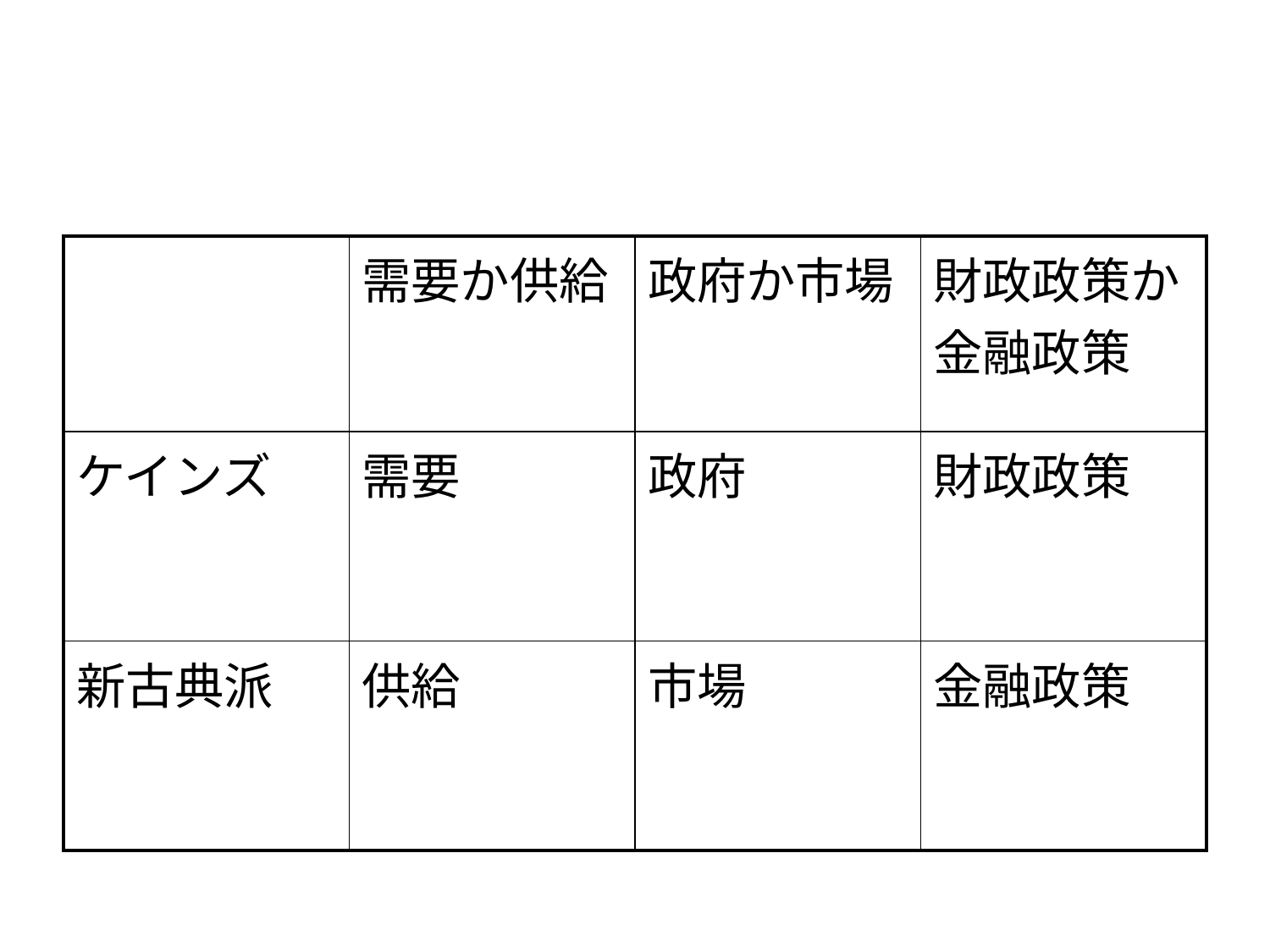

#
|  | 需要か供給 | 政府か市場 | 財政政策か金融政策 |
| --- | --- | --- | --- |
| ケインズ | 需要 | 政府 | 財政政策 |
| 新古典派 | 供給 | 市場 | 金融政策 |